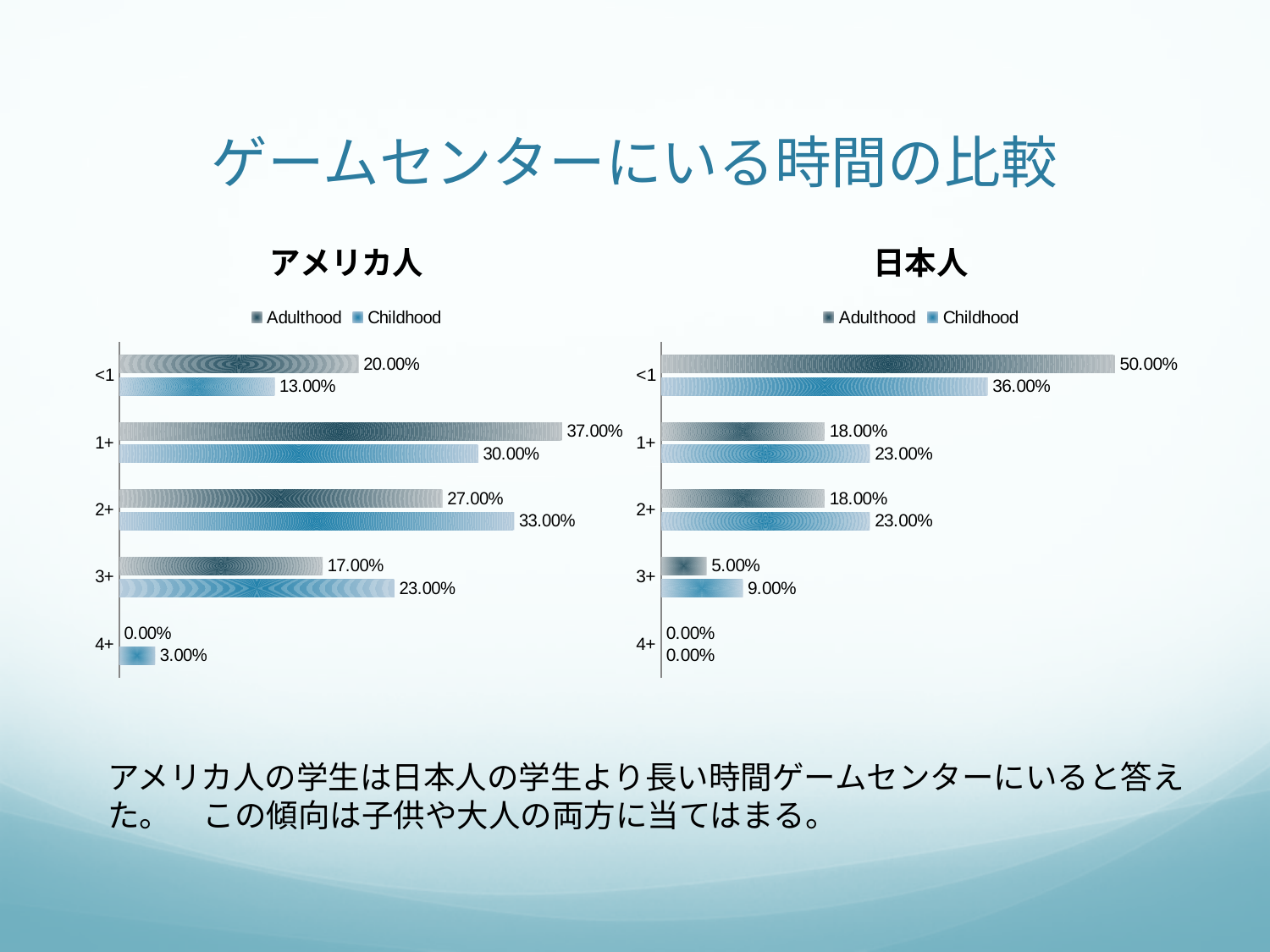

# ゲームセンターにいる時間の比較

### Chart: アメリカ人

| Category | Childhood | Adulthood |
|---|---|---|
| 4+ | 0.03 | 0.0 |
| 3+ | 0.23 | 0.17 |
| 2+ | 0.33 | 0.27 |
| 1+ | 0.3 | 0.37 |
| <1 | 0.13 | 0.2 |

### Chart: 日本人

| Category | Childhood | Adulthood |
|---|---|---|
| 4+ | 0.0 | 0.0 |
| 3+ | 0.09 | 0.05 |
| 2+ | 0.23 | 0.18 |
| 1+ | 0.23 | 0.18 |
| <1 | 0.36 | 0.5 |
アメリカ人の学生は日本人の学生より長い時間ゲームセンターにいると答えた。　この傾向は子供や大人の両方に当てはまる。